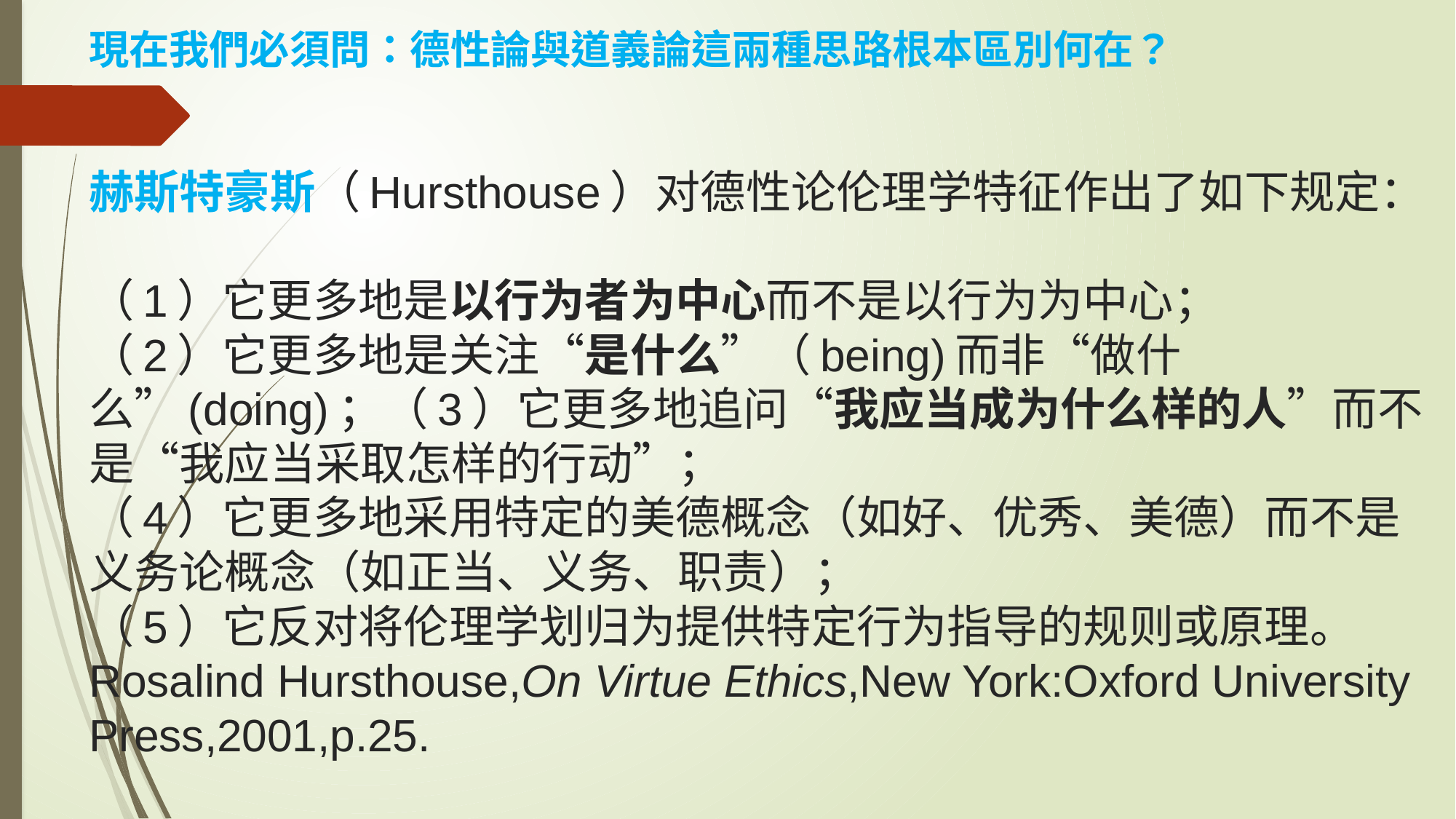

# 現在我們必須問：德性論與道義論這兩種思路根本區別何在？ 赫斯特豪斯（Hursthouse）对德性论伦理学特征作出了如下规定： （1）它更多地是以行为者为中心而不是以行为为中心； （2）它更多地是关注“是什么”（being)而非“做什么”(doing)；（3）它更多地追问“我应当成为什么样的人”而不是“我应当采取怎样的行动”； （4）它更多地采用特定的美德概念（如好、优秀、美德）而不是义务论概念（如正当、义务、职责）； （5）它反对将伦理学划归为提供特定行为指导的规则或原理。 Rosalind Hursthouse,On Virtue Ethics,New York:Oxford University Press,2001,p.25.